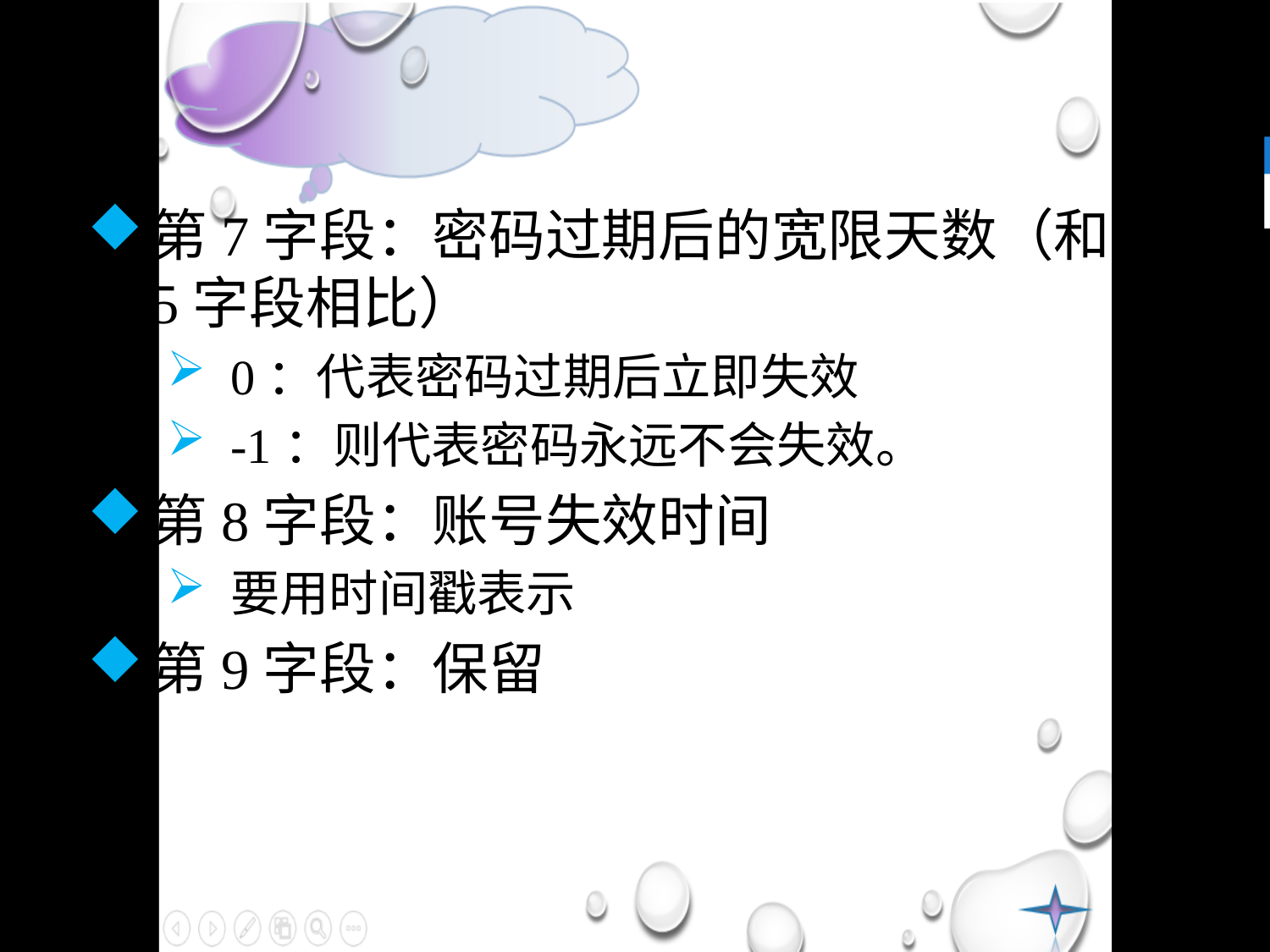

第7字段：密码过期后的宽限天数（和第5字段相比）
0：代表密码过期后立即失效
-1：则代表密码永远不会失效。
第8字段：账号失效时间
要用时间戳表示
第9字段：保留